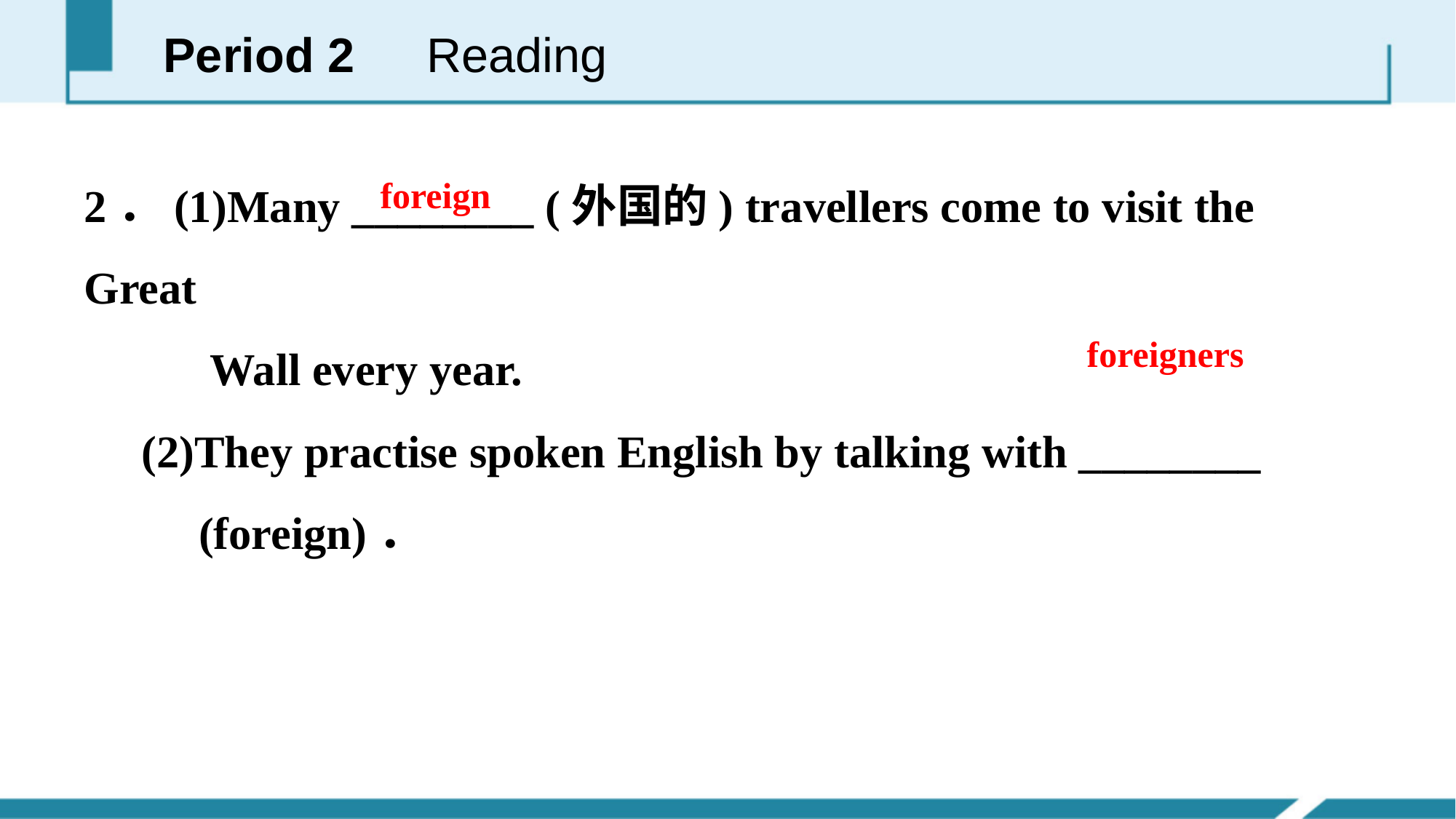

Period 2　Reading
2．(1)Many ________ (外国的) travellers come to visit the Great
           Wall every year.
     (2)They practise spoken English by talking with ________
          (foreign)．

foreign
foreigners